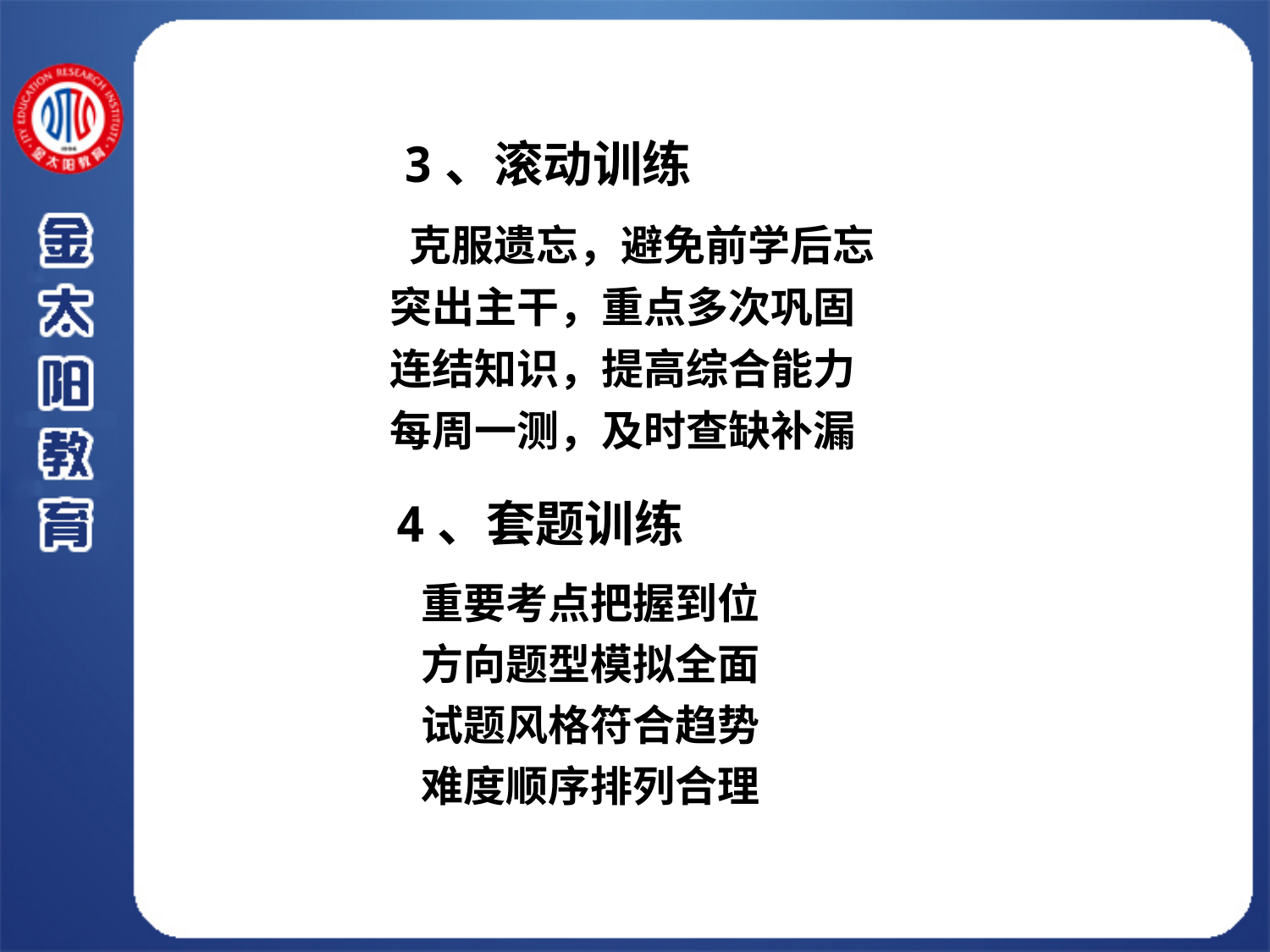

3、滚动训练
    克服遗忘，避免前学后忘
  突出主干，重点多次巩固
  连结知识，提高综合能力
  每周一测，及时查缺补漏
4、套题训练
重要考点把握到位
方向题型模拟全面
试题风格符合趋势
难度顺序排列合理